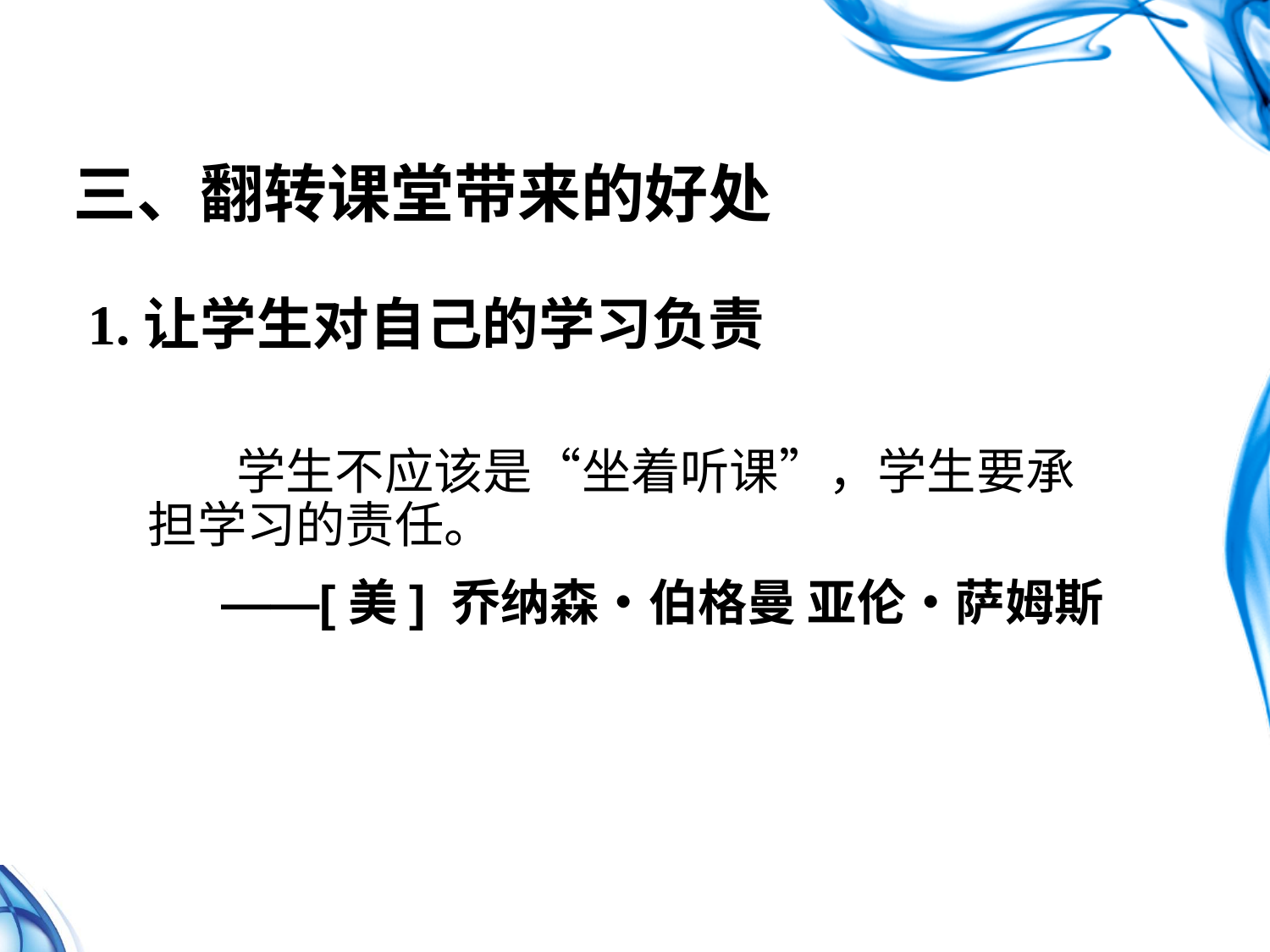

# 三、翻转课堂带来的好处
1.让学生对自己的学习负责
    学生不应该是“坐着听课”，学生要承担学习的责任。
   ——[美] 乔纳森•伯格曼 亚伦•萨姆斯